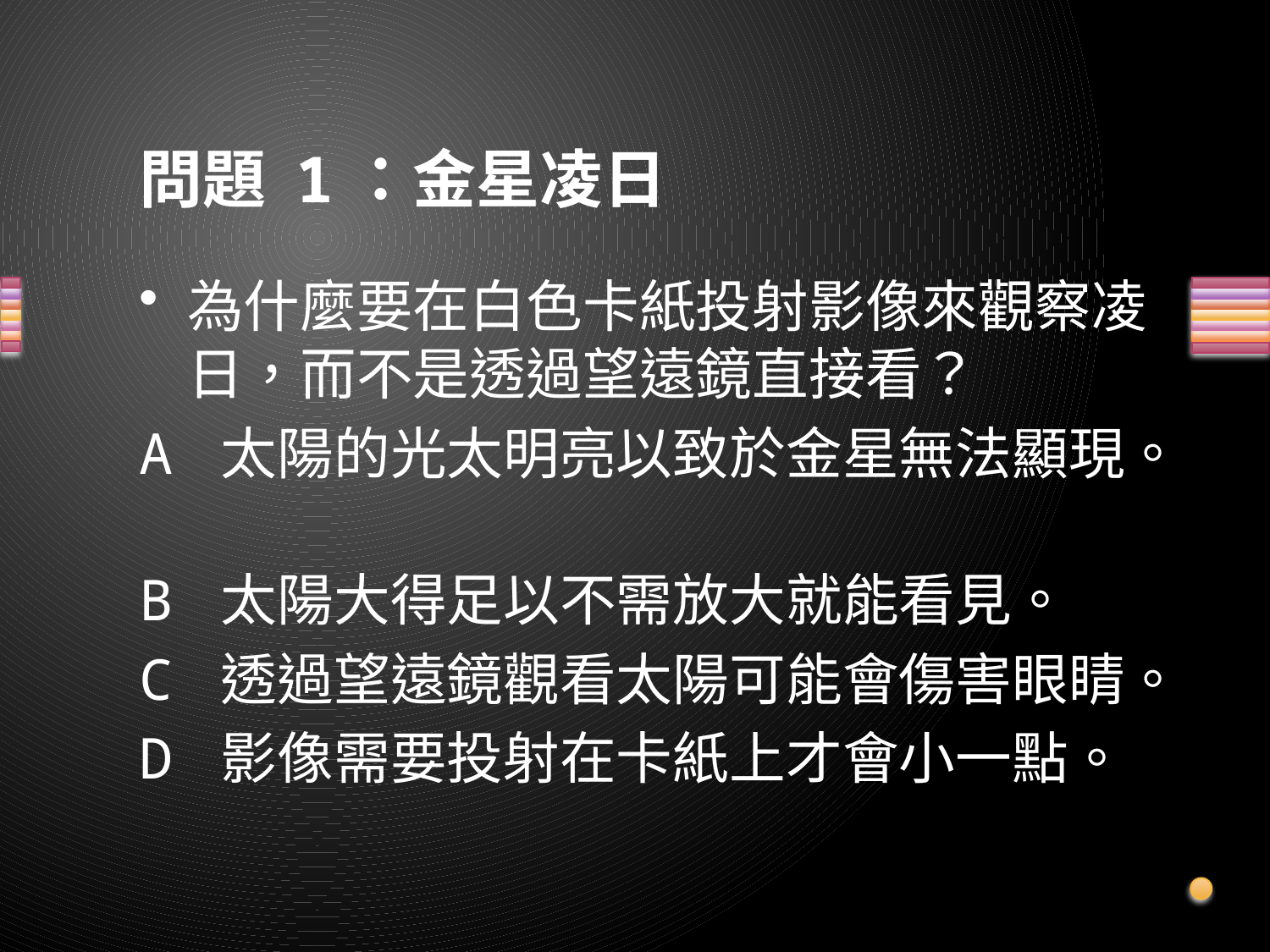

# 問題 1：金星凌日
為什麼要在白色卡紙投射影像來觀察凌日，而不是透過望遠鏡直接看？
A 太陽的光太明亮以致於金星無法顯現。
B 太陽大得足以不需放大就能看見。
C 透過望遠鏡觀看太陽可能會傷害眼睛。
D 影像需要投射在卡紙上才會小一點。